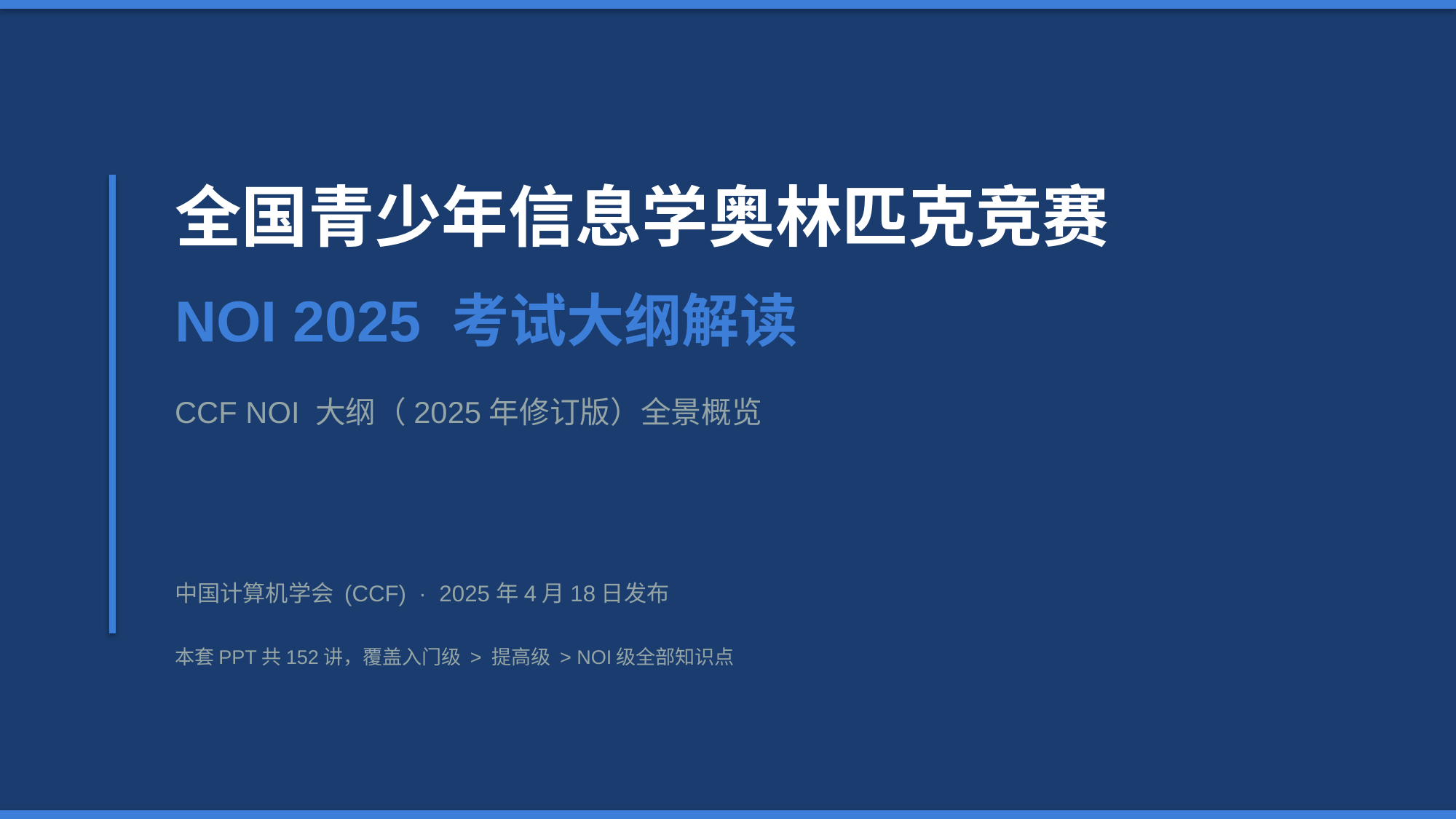

全国青少年信息学奥林匹克竞赛
NOI 2025 考试大纲解读
CCF NOI 大纲（2025年修订版）全景概览
中国计算机学会 (CCF)  ·  2025年4月18日发布
本套PPT共152讲，覆盖入门级 > 提高级 > NOI级全部知识点